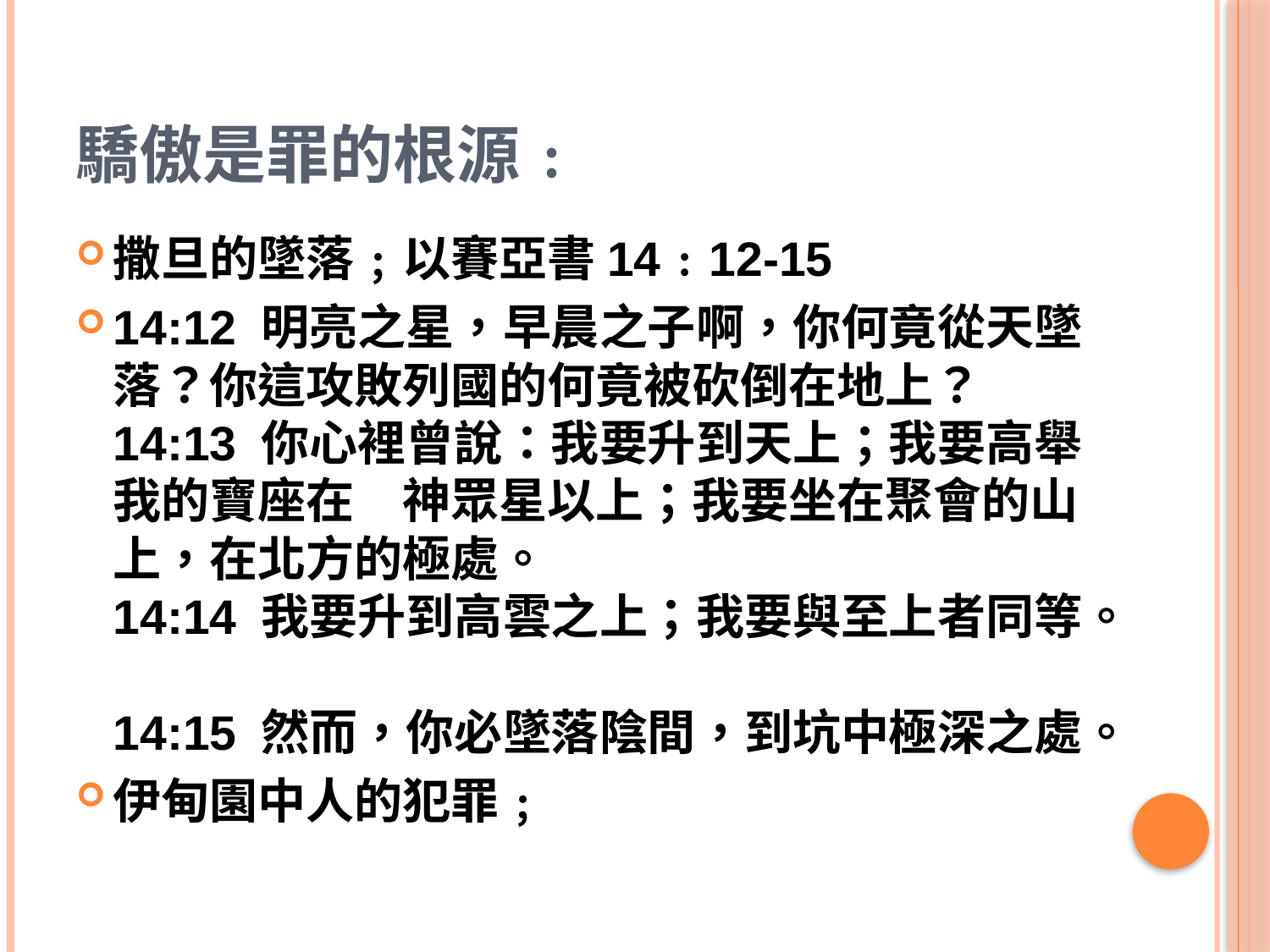

# 驕傲是罪的根源﹕
撒旦的墜落﹔以賽亞書14﹕12-15
14:12 明亮之星，早晨之子啊，你何竟從天墜落？你這攻敗列國的何竟被砍倒在地上？
14:13 你心裡曾說：我要升到天上；我要高舉我的寶座在　神眾星以上；我要坐在聚會的山上，在北方的極處。
14:14 我要升到高雲之上；我要與至上者同等。
14:15 然而，你必墜落陰間，到坑中極深之處。
伊甸園中人的犯罪﹔